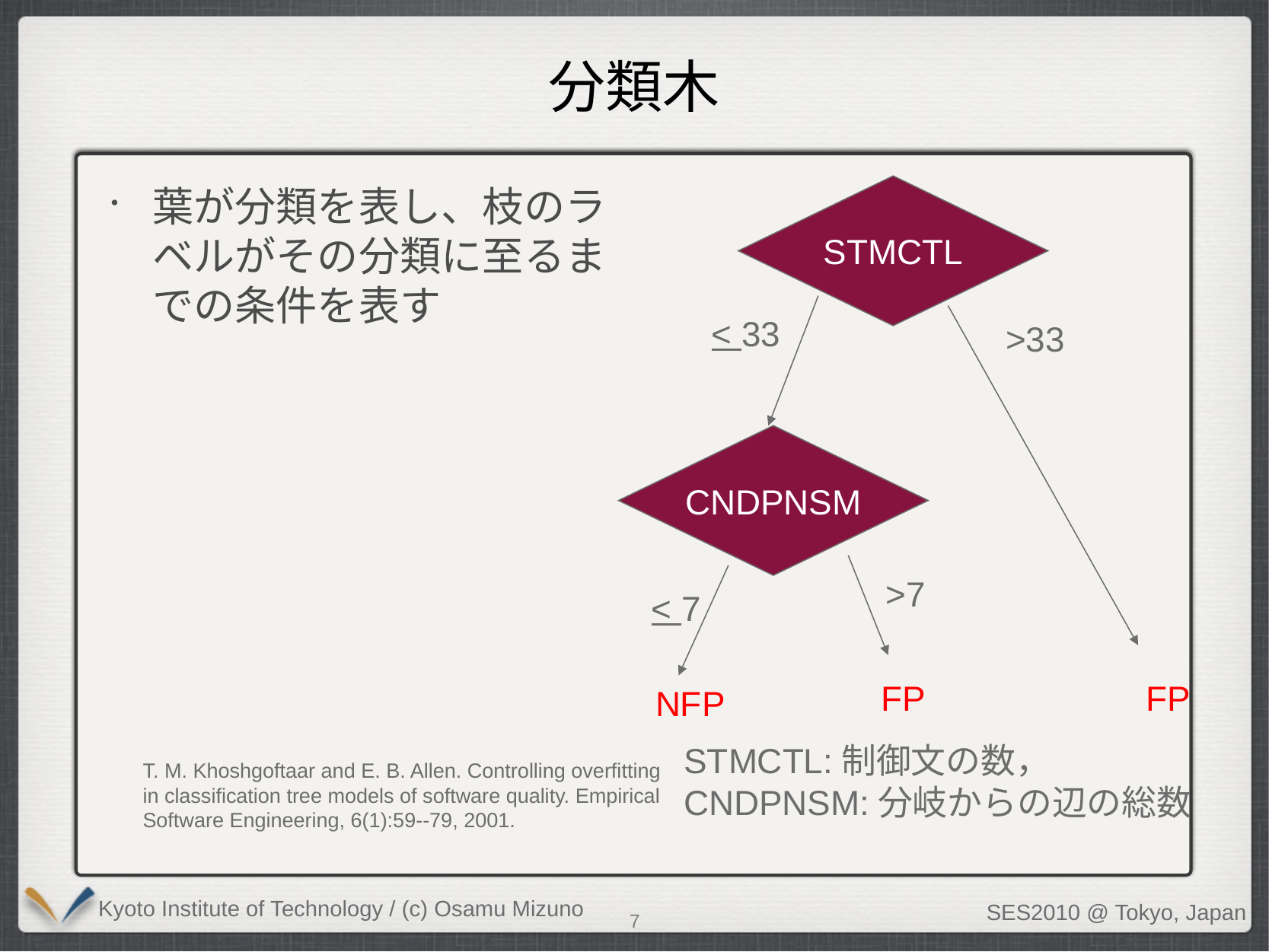

# 分類木
STMCTL
葉が分類を表し、枝のラベルがその分類に至るまでの条件を表す

< 33

>33
CNDPNSM

>7
< 7
FP
FP
NFP
STMCTL:制御文の数，
CNDPNSM:分岐からの辺の総数
T. M. Khoshgoftaar and E. B. Allen. Controlling overfitting in classification tree models of software quality. Empirical Software Engineering, 6(1):59--79, 2001.
7